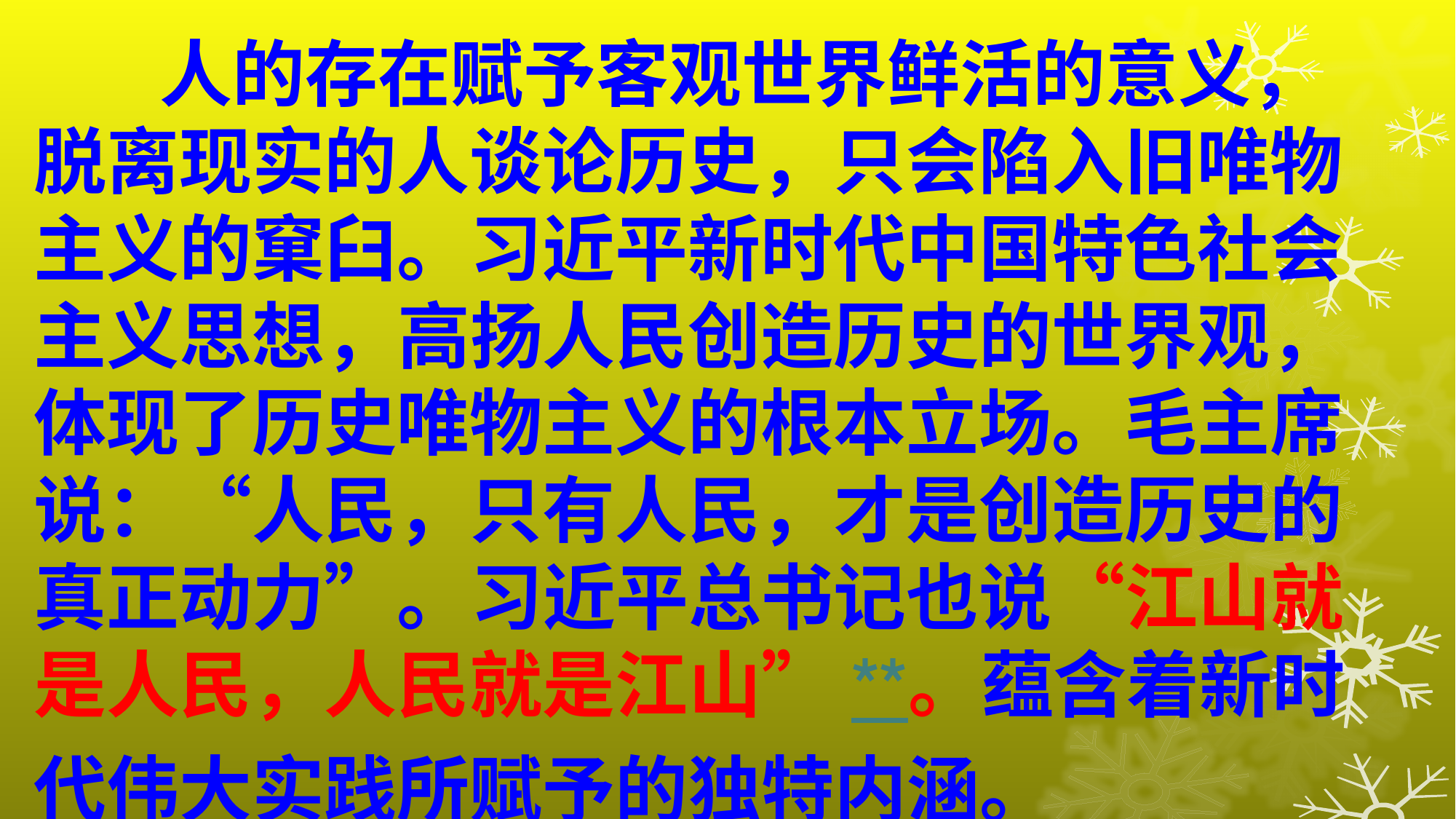

人的存在赋予客观世界鲜活的意义，脱离现实的人谈论历史，只会陷入旧唯物主义的窠臼。习近平新时代中国特色社会主义思想，高扬人民创造历史的世界观，体现了历史唯物主义的根本立场。毛主席说：“人民，只有人民，才是创造历史的真正动力”。习近平总书记也说“江山就是人民，人民就是江山”**。蕴含着新时代伟大实践所赋予的独特内涵。